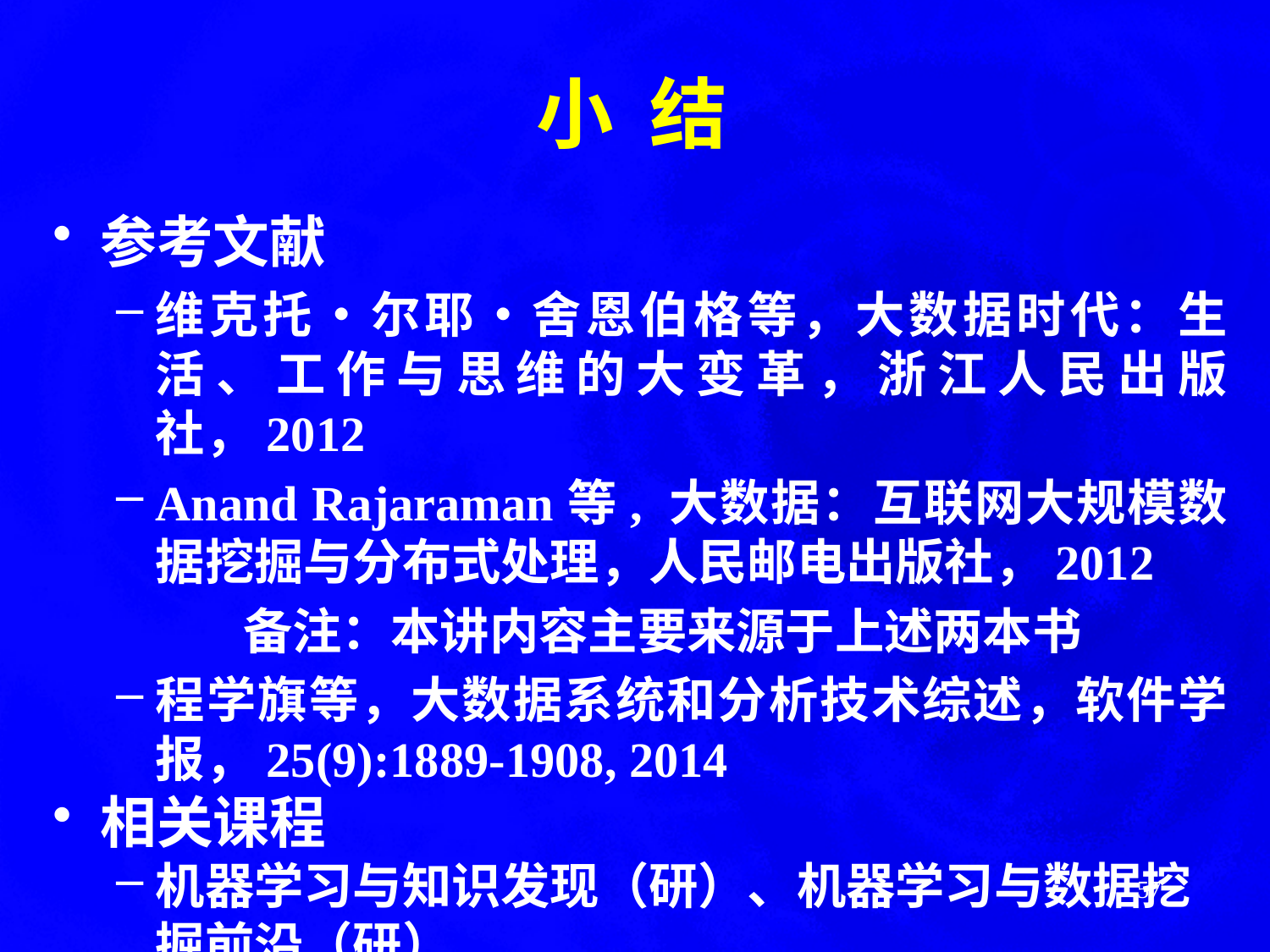

小  结
参考文献
维克托•尔耶•舍恩伯格等，大数据时代：生活、工作与思维的大变革，浙江人民出版社，2012
Anand Rajaraman等, 大数据：互联网大规模数据挖掘与分布式处理，人民邮电出版社，2012
	备注：本讲内容主要来源于上述两本书
程学旗等，大数据系统和分析技术综述，软件学报，25(9):1889-1908, 2014
相关课程
机器学习与知识发现（研）、机器学习与数据挖掘前沿（研）
57